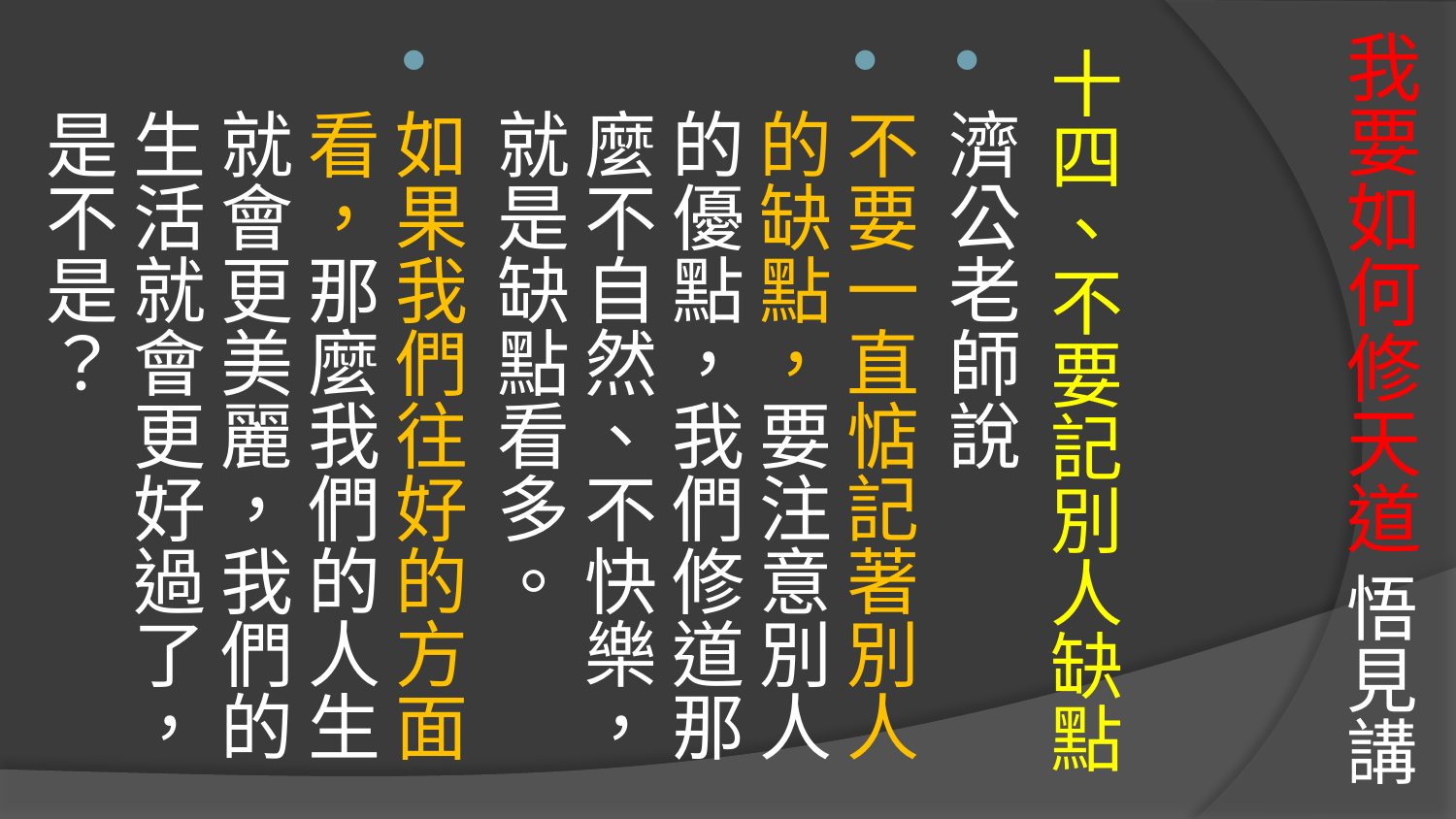

# 我要如何修天道 悟見講
十四、不要記別人缺點
濟公老師說
不要一直惦記著別人的缺點，要注意別人的優點，我們修道那麼不自然、不快樂，就是缺點看多。
如果我們往好的方面看，那麼我們的人生就會更美麗，我們的生活就會更好過了，是不是？